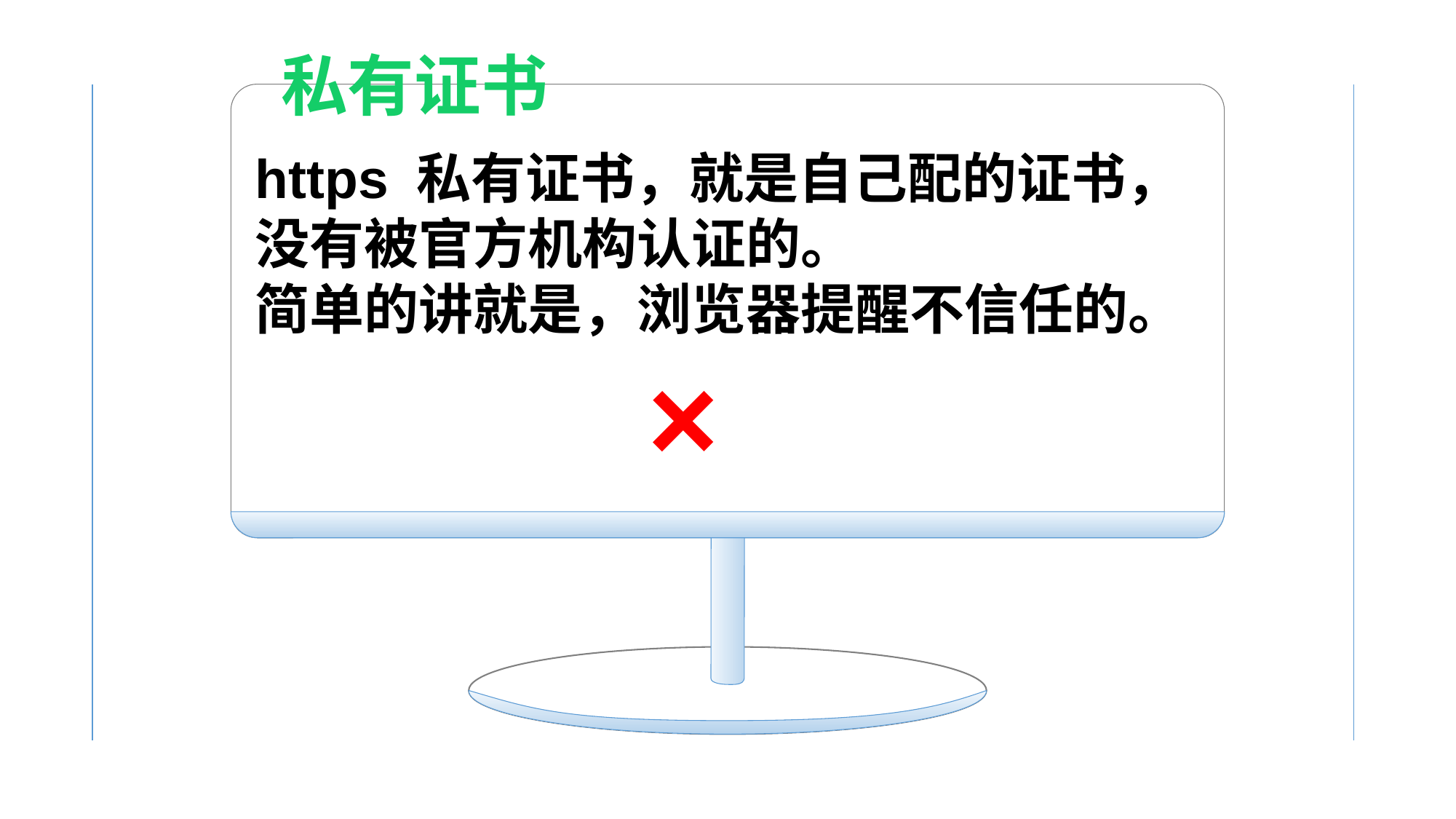

私有证书

https 私有证书，就是自己配的证书，没有被官方机构认证的。
简单的讲就是，浏览器提醒不信任的。
                          ×